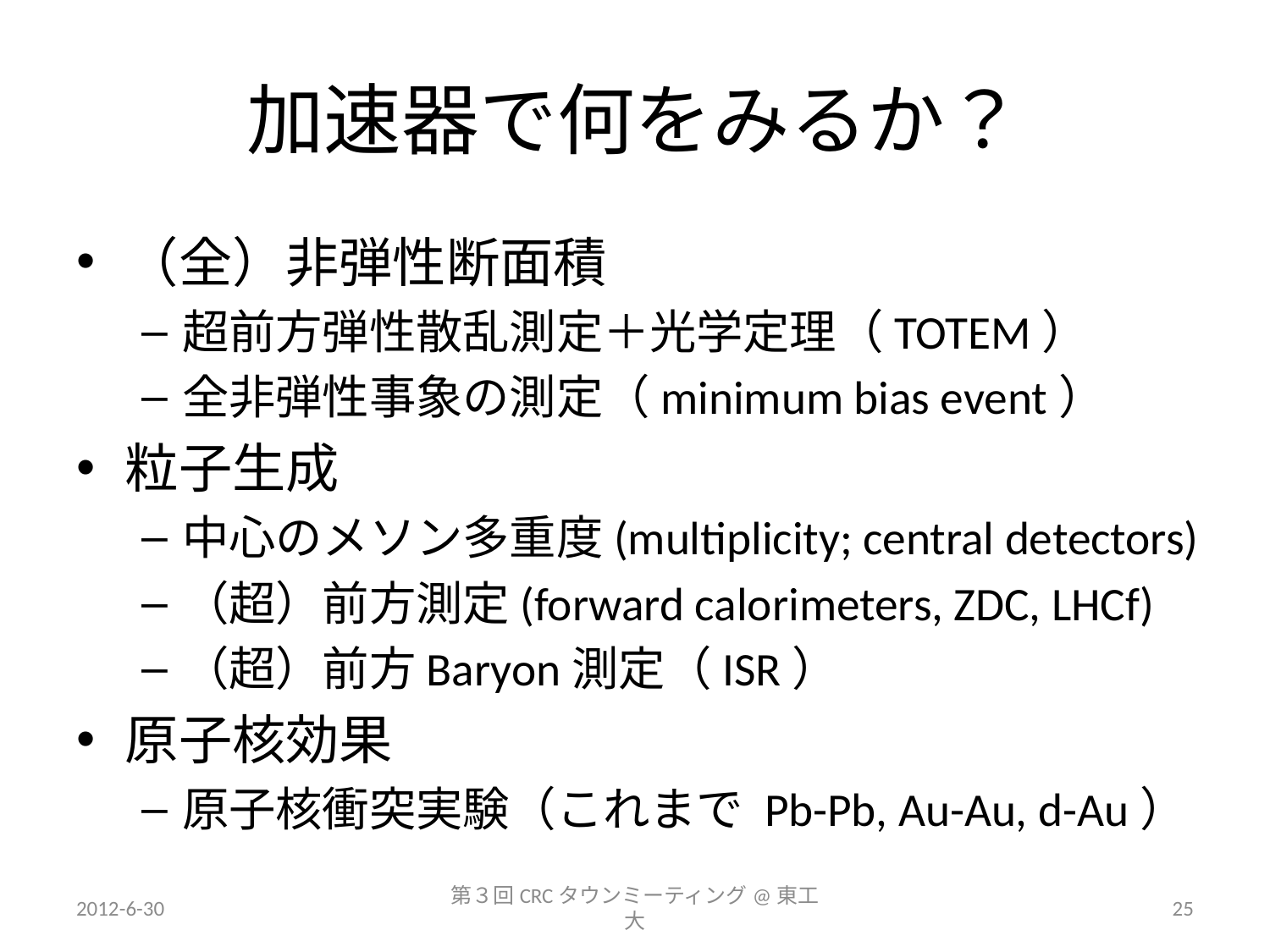

# 加速器で何をみるか？
（全）非弾性断面積
超前方弾性散乱測定＋光学定理（TOTEM）
全非弾性事象の測定（minimum bias event）
粒子生成
中心のメソン多重度(multiplicity; central detectors)
（超）前方測定(forward calorimeters, ZDC, LHCf)
（超）前方Baryon測定（ISR）
原子核効果
原子核衝突実験（これまで Pb-Pb, Au-Au, d-Au）

2012-6-30
第３回CRCタウンミーティング@東工大
25